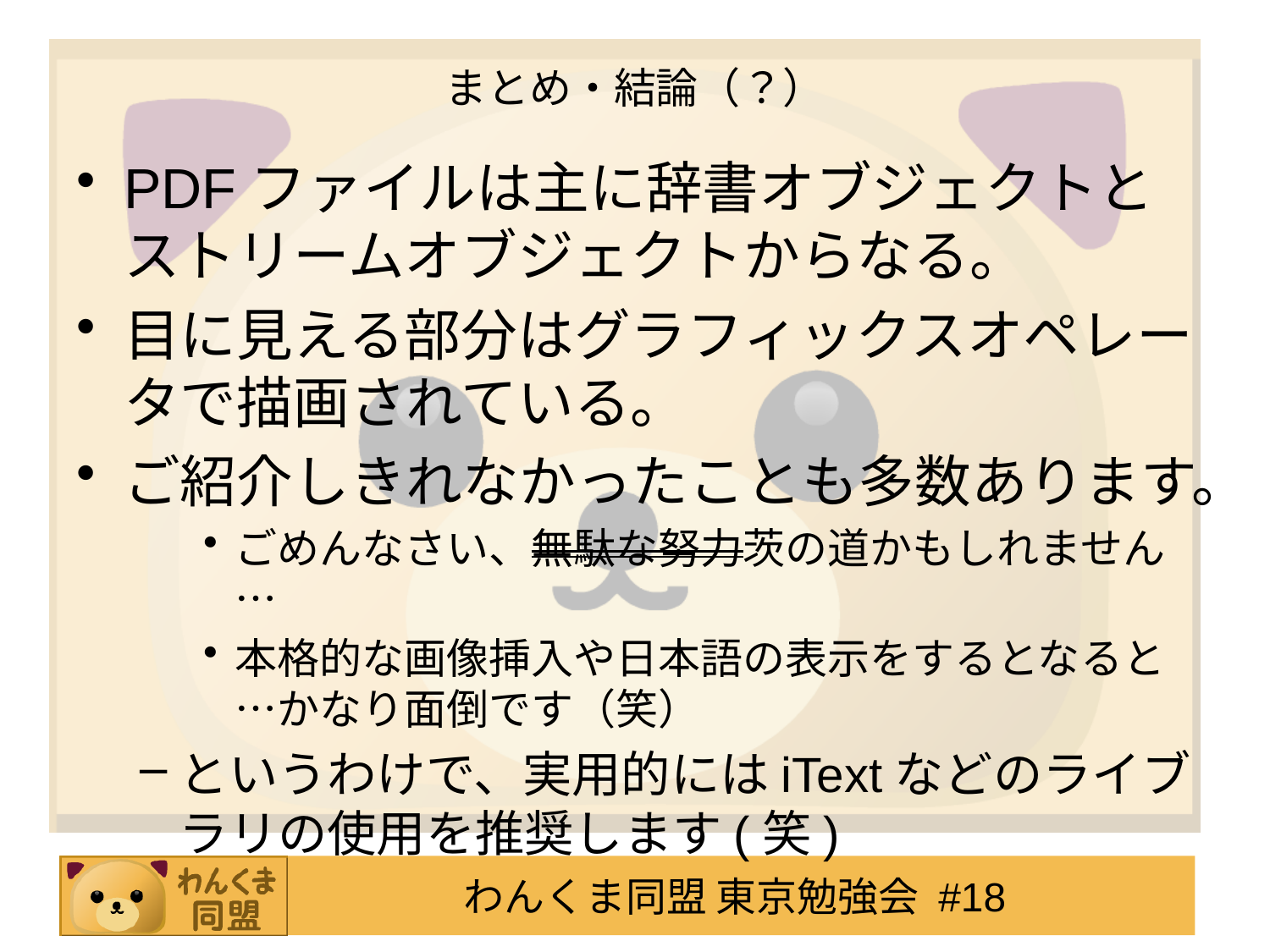

# まとめ・結論（？）
PDFファイルは主に辞書オブジェクトとストリームオブジェクトからなる。
目に見える部分はグラフィックスオペレータで描画されている。
ご紹介しきれなかったことも多数あります。
ごめんなさい、無駄な努力茨の道かもしれません…
本格的な画像挿入や日本語の表示をするとなると…かなり面倒です（笑）
というわけで、実用的にはiTextなどのライブラリの使用を推奨します(笑)